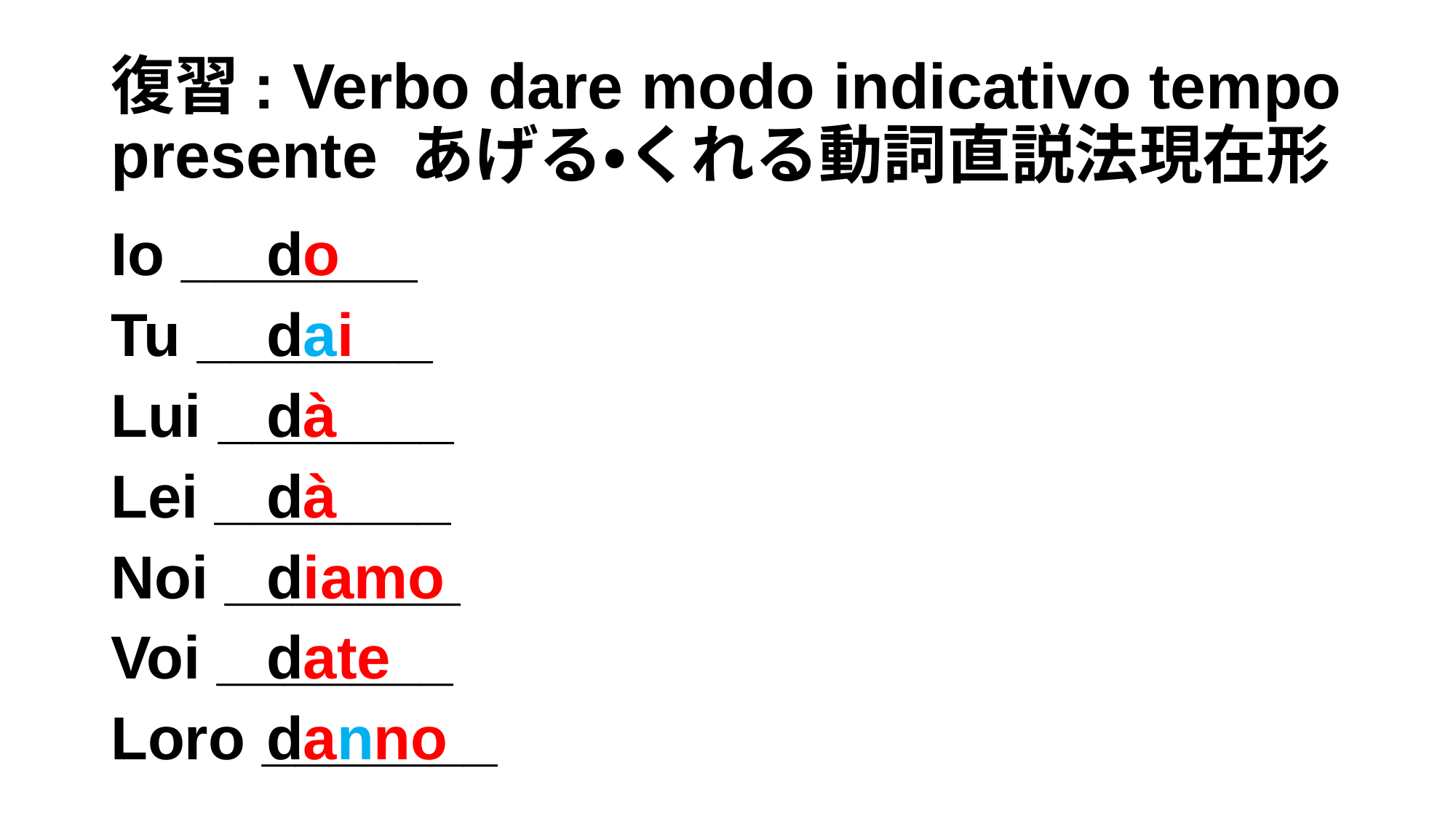

# 復習: Verbo dare modo indicativo tempo presente あげる・くれる動詞直説法現在形
Io _______
Tu _______
Lui _______
Lei _______
Noi _______
Voi _______
Loro _______

do
dai
dà
dà
diamo
date
danno